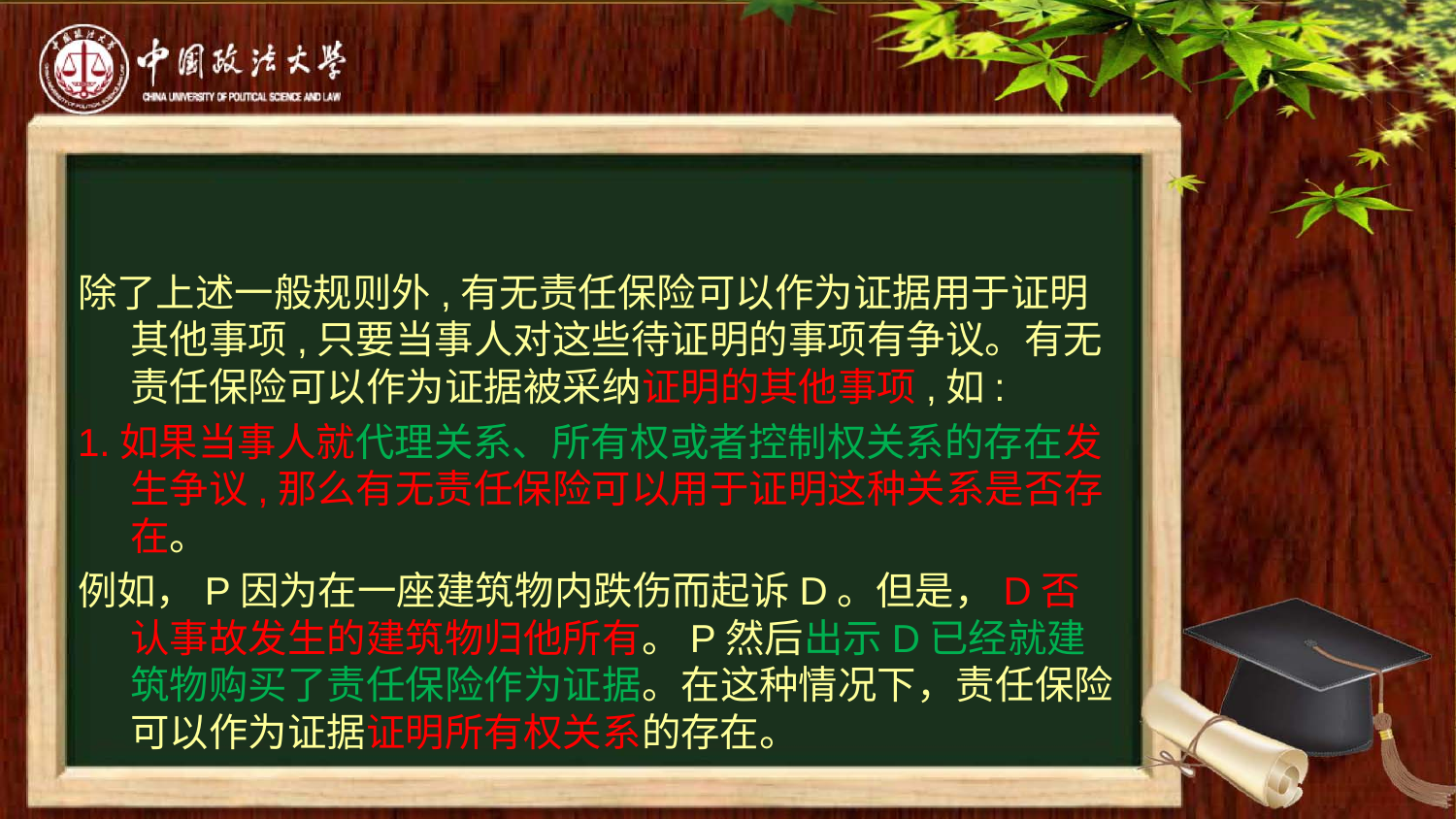

#
除了上述一般规则外,有无责任保险可以作为证据用于证明其他事项,只要当事人对这些待证明的事项有争议。有无责任保险可以作为证据被采纳证明的其他事项,如:
1.如果当事人就代理关系、所有权或者控制权关系的存在发生争议,那么有无责任保险可以用于证明这种关系是否存在。
例如，P因为在一座建筑物内跌伤而起诉D。但是，D否认事故发生的建筑物归他所有。P然后出示D已经就建筑物购买了责任保险作为证据。在这种情况下，责任保险可以作为证据证明所有权关系的存在。